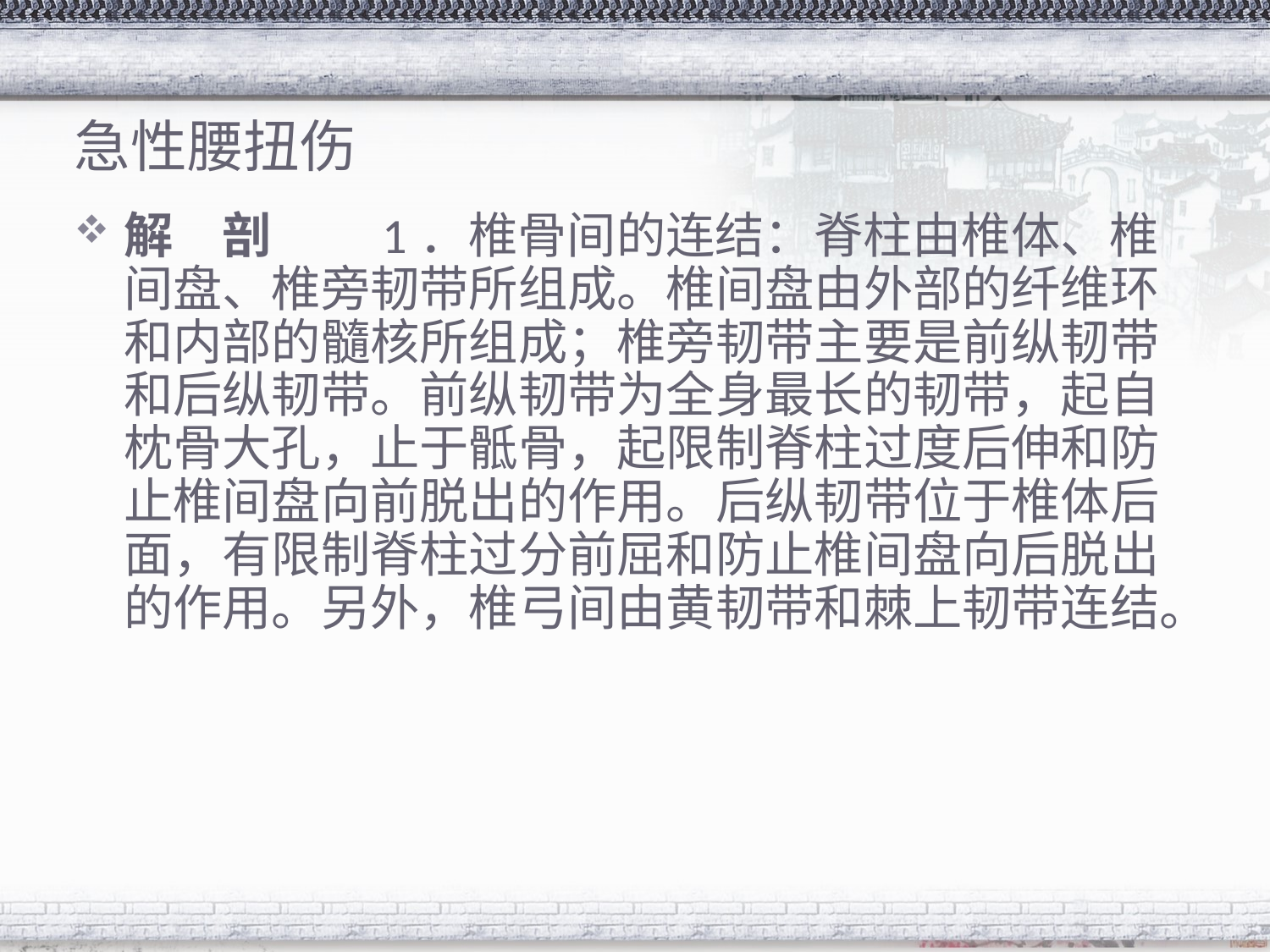

# 急性腰扭伤
解　剖　　1．椎骨间的连结：脊柱由椎体、椎间盘、椎旁韧带所组成。椎间盘由外部的纤维环和内部的髓核所组成；椎旁韧带主要是前纵韧带和后纵韧带。前纵韧带为全身最长的韧带，起自枕骨大孔，止于骶骨，起限制脊柱过度后伸和防止椎间盘向前脱出的作用。后纵韧带位于椎体后面，有限制脊柱过分前屈和防止椎间盘向后脱出的作用。另外，椎弓间由黄韧带和棘上韧带连结。